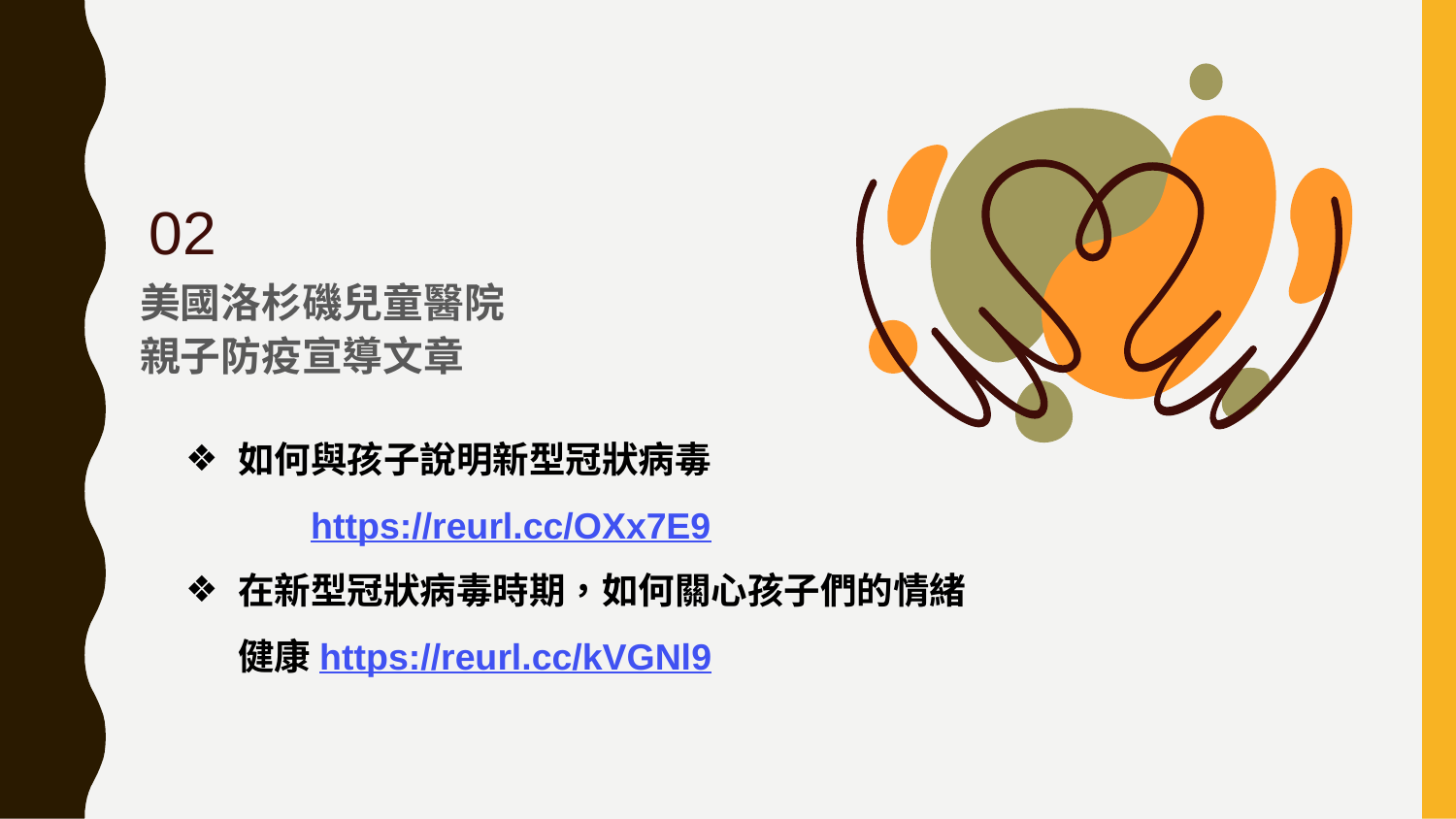

02
美國洛杉磯兒童醫院
親子防疫宣導文章

如何與孩子說明新型冠狀病毒
 	https://reurl.cc/OXx7E9
在新型冠狀病毒時期，如何關心孩子們的情緒健康https://reurl.cc/kVGNl9